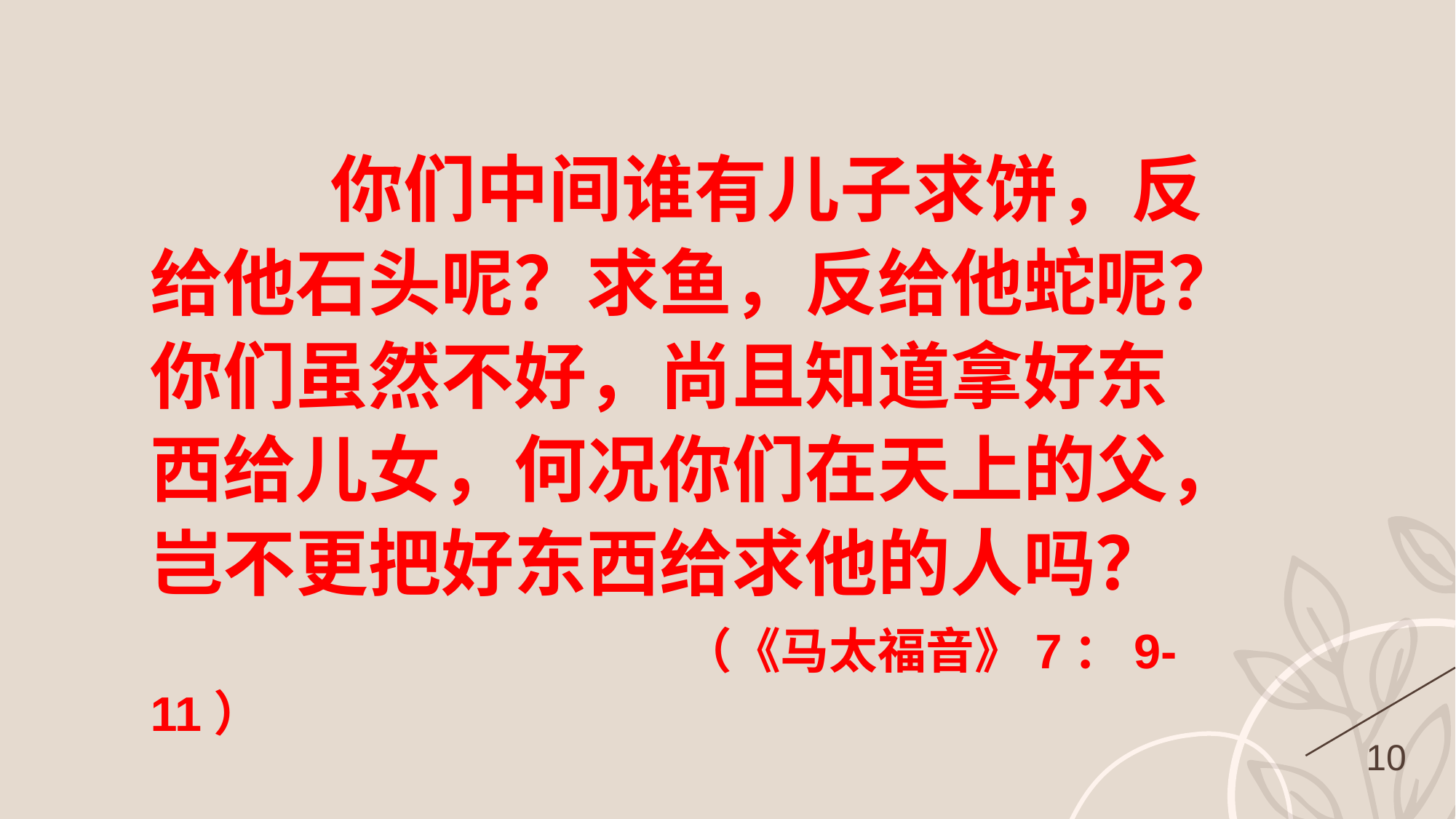

你们中间谁有儿子求饼，反给他石头呢？求鱼，反给他蛇呢？你们虽然不好，尚且知道拿好东西给儿女，何况你们在天上的父，岂不更把好东西给求他的人吗？
                                               （《马太福音》7：9-11）
10